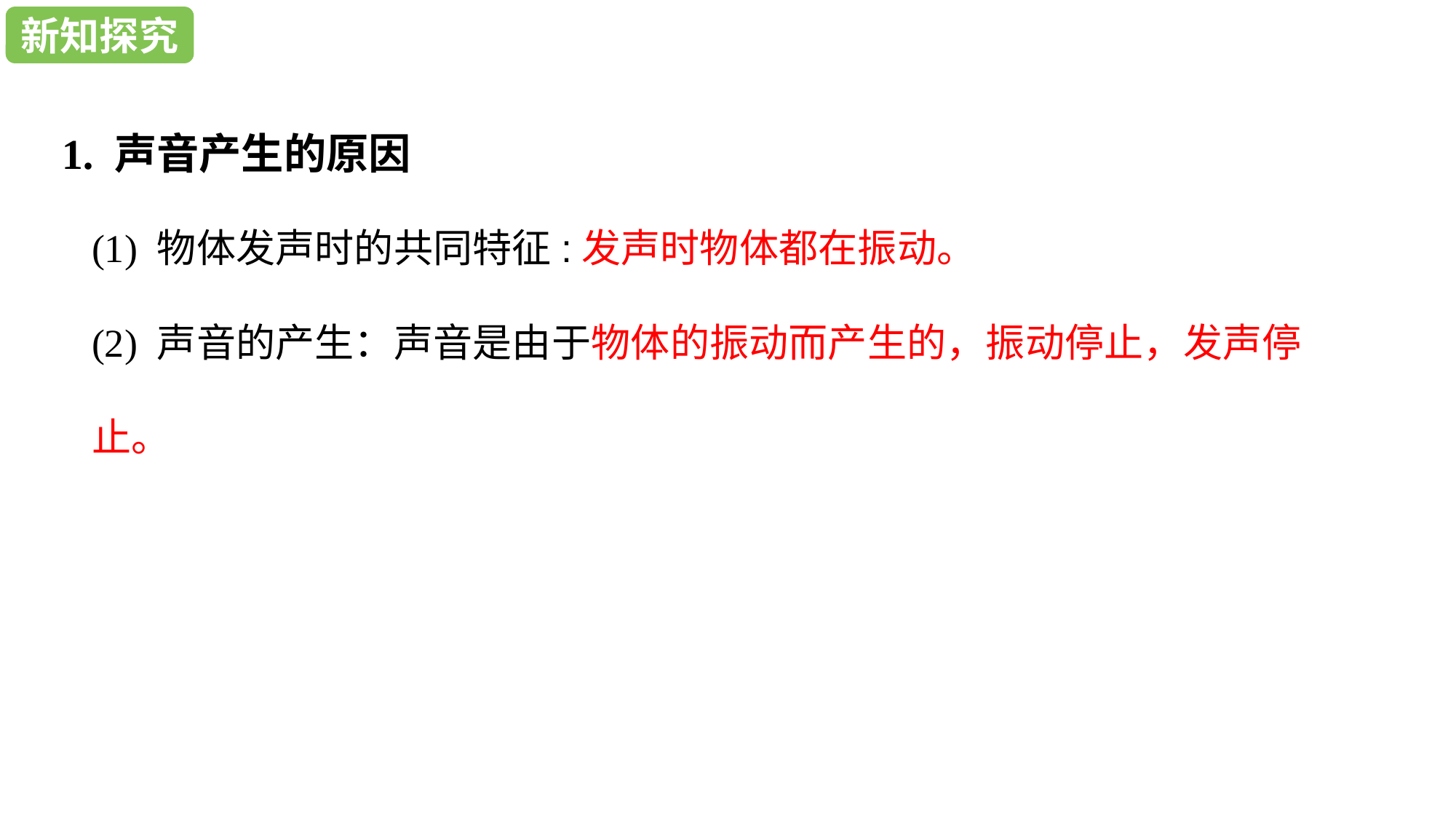

新知探究
新知探究
1. 声音产生的原因
(1) 物体发声时的共同特征:发声时物体都在振动。
(2) 声音的产生：声音是由于物体的振动而产生的，振动停止，发声停止。